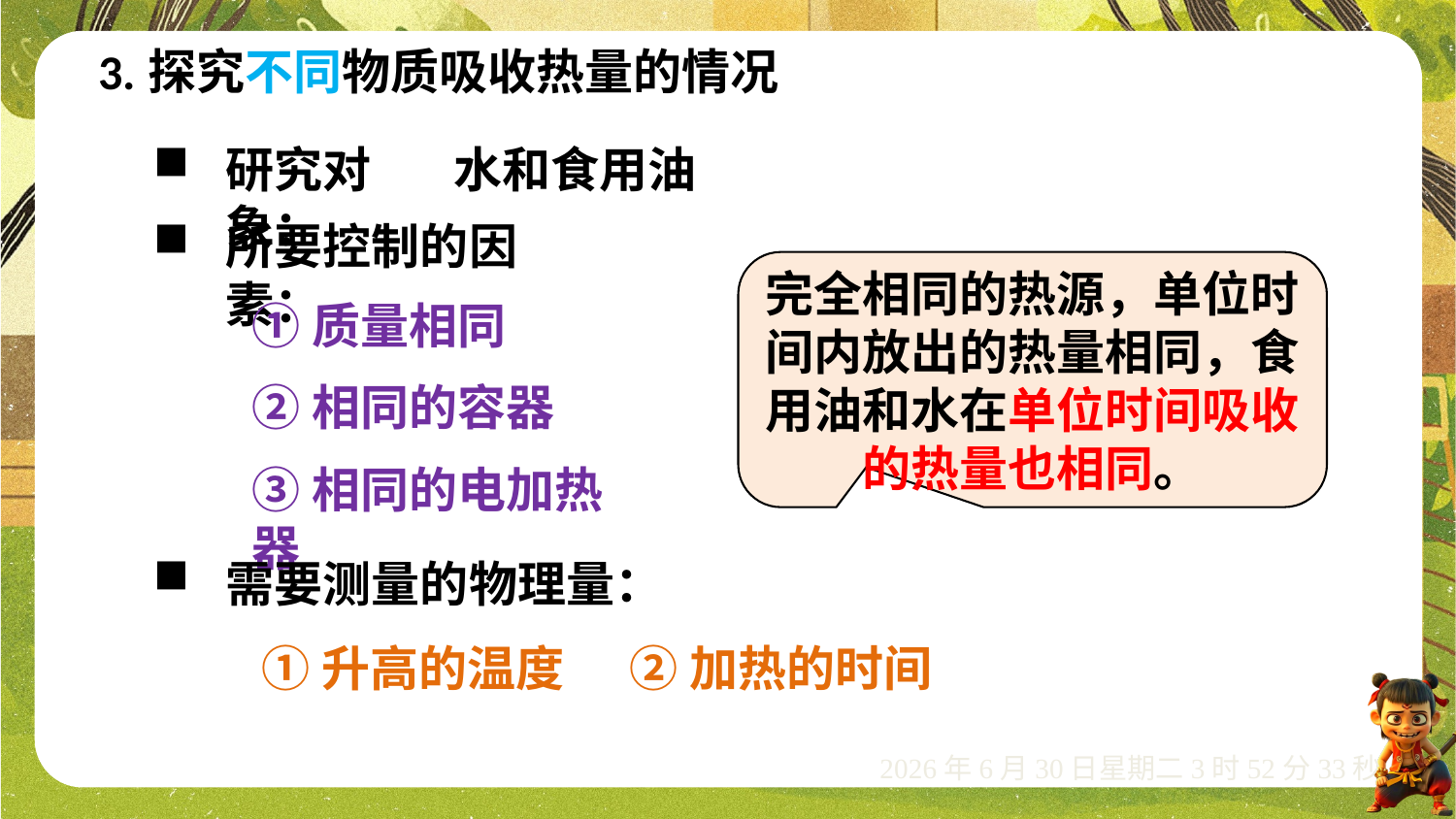

3.探究不同物质吸收热量的情况
研究对象：
水和食用油
所要控制的因素：
完全相同的热源，单位时间内放出的热量相同，食用油和水在单位时间吸收的热量也相同。
①质量相同
②相同的容器
③相同的电加热器
需要测量的物理量：
①升高的温度
②加热的时间